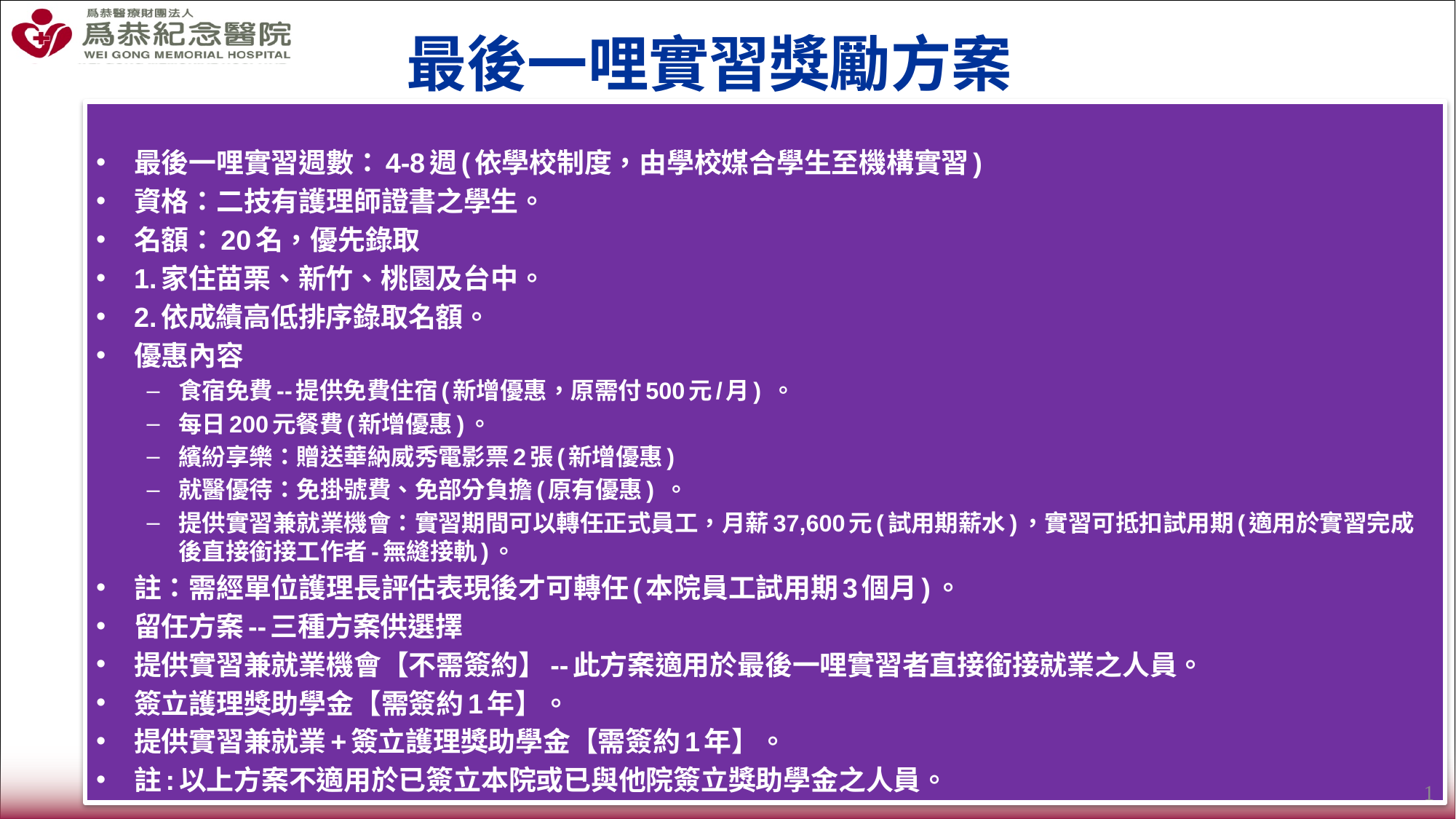

# 最後一哩實習獎勵方案

最後一哩實習週數：4-8週(依學校制度，由學校媒合學生至機構實習)
資格：二技有護理師證書之學生。
名額：20名，優先錄取
1.家住苗栗、新竹、桃園及台中。
2.依成績高低排序錄取名額。
優惠內容
食宿免費--提供免費住宿(新增優惠，原需付500元/月) 。
每日200元餐費(新增優惠)。
繽紛享樂：贈送華納威秀電影票2張(新增優惠)
就醫優待：免掛號費、免部分負擔(原有優惠) 。
提供實習兼就業機會：實習期間可以轉任正式員工，月薪37,600元(試用期薪水)，實習可抵扣試用期(適用於實習完成後直接銜接工作者-無縫接軌)。
註：需經單位護理長評估表現後才可轉任(本院員工試用期3個月)。
留任方案--三種方案供選擇
提供實習兼就業機會【不需簽約】--此方案適用於最後一哩實習者直接銜接就業之人員。
簽立護理獎助學金【需簽約1年】。
提供實習兼就業+簽立護理獎助學金【需簽約1年】。
註:以上方案不適用於已簽立本院或已與他院簽立獎助學金之人員。

1